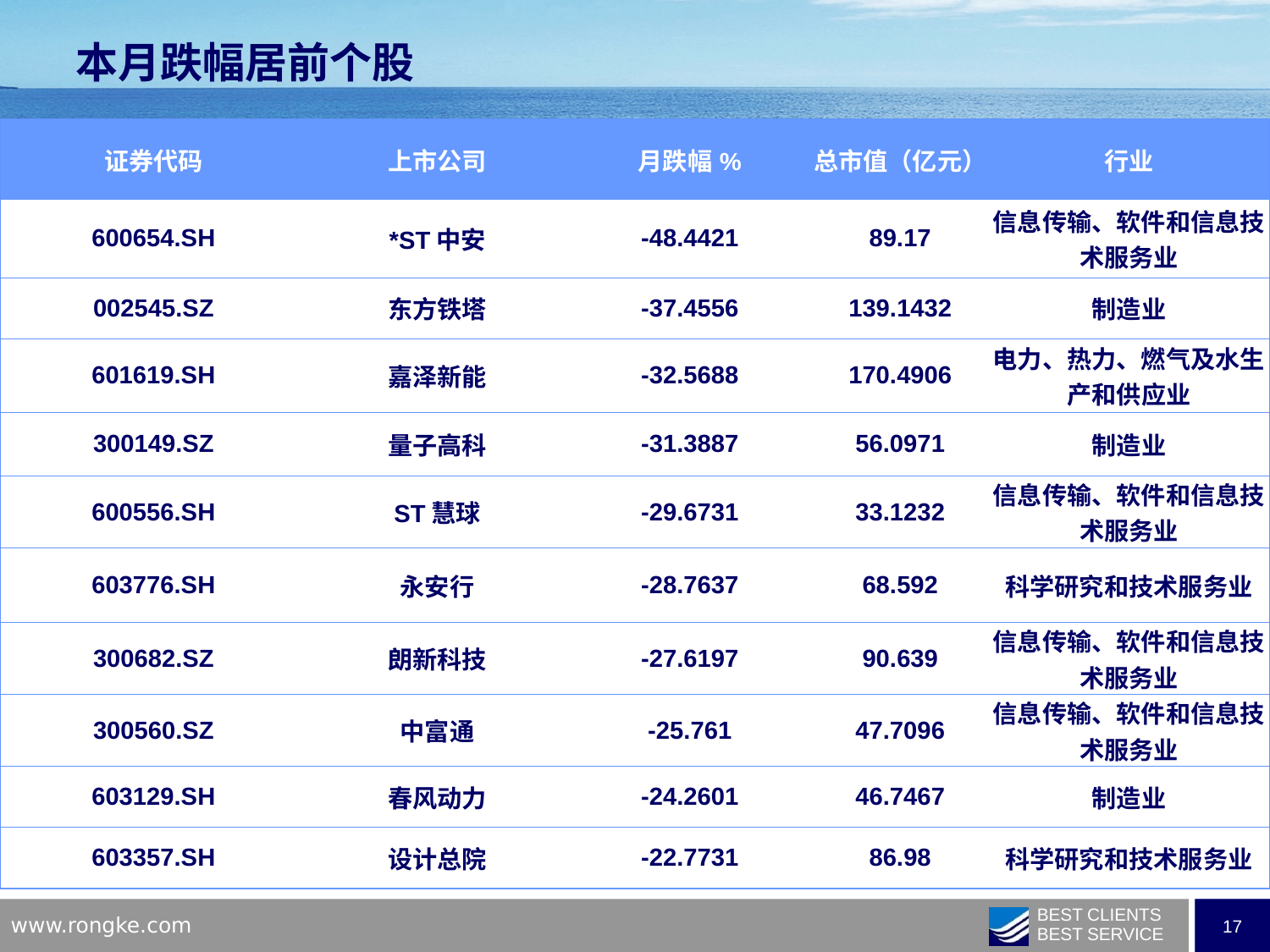

本月跌幅居前个股
| 证券代码 | 上市公司 | 月跌幅% | 总市值（亿元） | 行业 |
| --- | --- | --- | --- | --- |
| 600654.SH | \*ST中安 | -48.4421 | 89.17 | 信息传输、软件和信息技术服务业 |
| 002545.SZ | 东方铁塔 | -37.4556 | 139.1432 | 制造业 |
| 601619.SH | 嘉泽新能 | -32.5688 | 170.4906 | 电力、热力、燃气及水生产和供应业 |
| 300149.SZ | 量子高科 | -31.3887 | 56.0971 | 制造业 |
| 600556.SH | ST慧球 | -29.6731 | 33.1232 | 信息传输、软件和信息技术服务业 |
| 603776.SH | 永安行 | -28.7637 | 68.592 | 科学研究和技术服务业 |
| 300682.SZ | 朗新科技 | -27.6197 | 90.639 | 信息传输、软件和信息技术服务业 |
| 300560.SZ | 中富通 | -25.761 | 47.7096 | 信息传输、软件和信息技术服务业 |
| 603129.SH | 春风动力 | -24.2601 | 46.7467 | 制造业 |
| 603357.SH | 设计总院 | -22.7731 | 86.98 | 科学研究和技术服务业 |
|  |  |  |  |  |